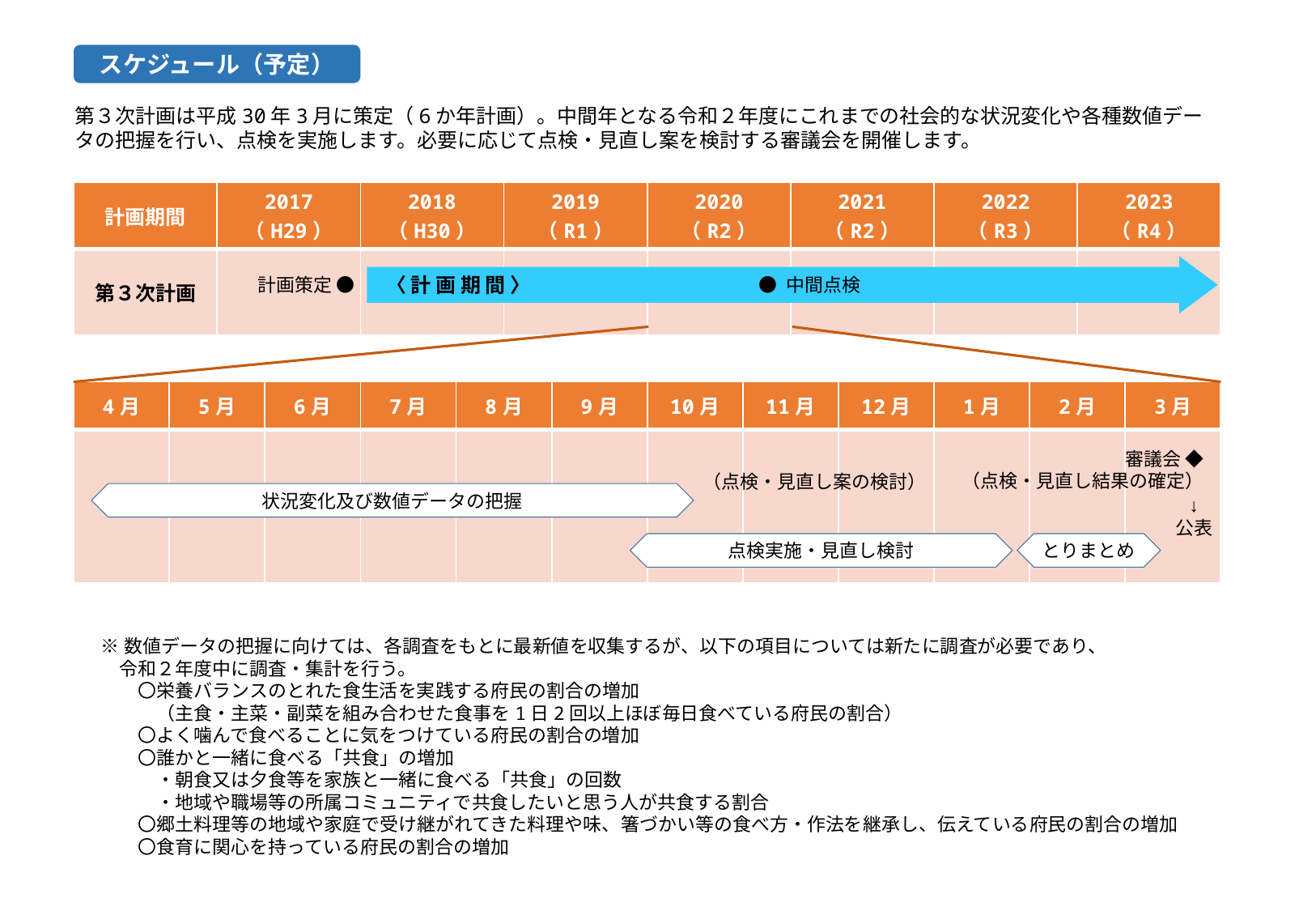

スケジュール（予定）
第３次計画は平成30年3月に策定（6か年計画）。中間年となる令和２年度にこれまでの社会的な状況変化や各種数値データの把握を行い、点検を実施します。必要に応じて点検・見直し案を検討する審議会を開催します。
| 計画期間 | 2017 （H29） | 2018 （H30） | 2019 （R1） | 2020 （R2） | 2021 （R2） | 2022 （R3） | 2023 （R4） |
| --- | --- | --- | --- | --- | --- | --- | --- |
| 第３次計画 |  |  |  |  |  |  |  |
 〈 計 画 期 間 〉
計画策定 ●
● 中間点検
| 4月 | 5月 | 6月 | 7月 | 8月 | 9月 | 10月 | 11月 | 12月 | 1月 | 2月 | 3月 |
| --- | --- | --- | --- | --- | --- | --- | --- | --- | --- | --- | --- |
|  |  |  |  |  |  |  |  |  |  |  |  |
審議会 ◆
（点検・見直し結果の確定）
（点検・見直し案の検討）
状況変化及び数値データの把握
↓
公表
点検実施・見直し検討
とりまとめ
※数値データの把握に向けては、各調査をもとに最新値を収集するが、以下の項目については新たに調査が必要であり、
　令和２年度中に調査・集計を行う。
　　〇栄養バランスのとれた食生活を実践する府民の割合の増加
　　　（主食・主菜・副菜を組み合わせた食事を1日2回以上ほぼ毎日食べている府民の割合）
　　〇よく噛んで食べることに気をつけている府民の割合の増加
　　〇誰かと一緒に食べる「共食」の増加
　　　・朝食又は夕食等を家族と一緒に食べる「共食」の回数
　　　・地域や職場等の所属コミュニティで共食したいと思う人が共食する割合
　　〇郷土料理等の地域や家庭で受け継がれてきた料理や味、箸づかい等の食べ方・作法を継承し、伝えている府民の割合の増加
　　〇食育に関心を持っている府民の割合の増加